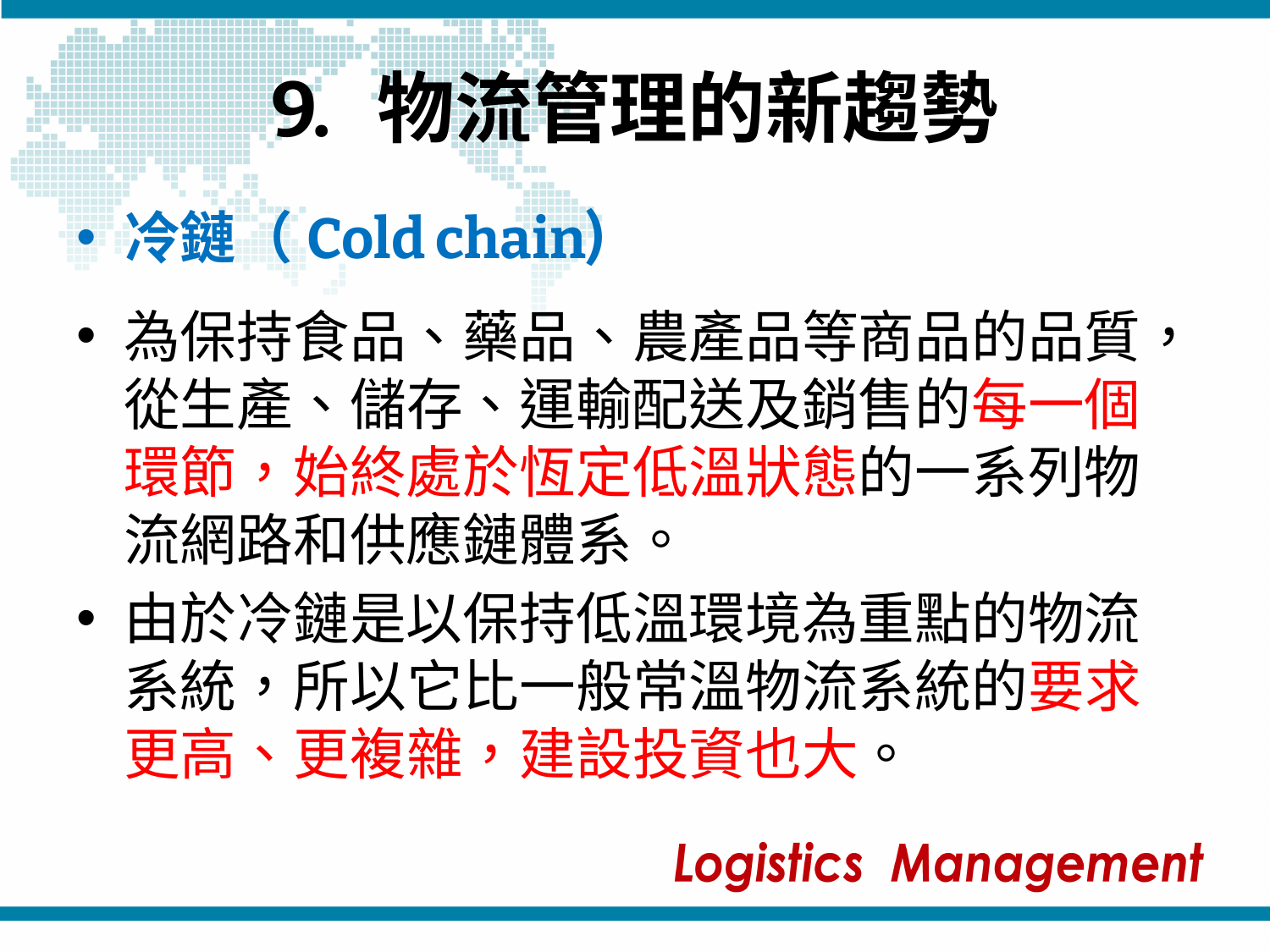

# 9.  物流管理的新趨勢
冷鏈（Cold chain)

為保持食品、藥品、農產品等商品的品質，從生產、儲存、運輸配送及銷售的每一個環節，始終處於恆定低溫狀態的一系列物流網路和供應鏈體系。
由於冷鏈是以保持低溫環境為重點的物流系統，所以它比一般常溫物流系統的要求更高、更複雜，建設投資也大。